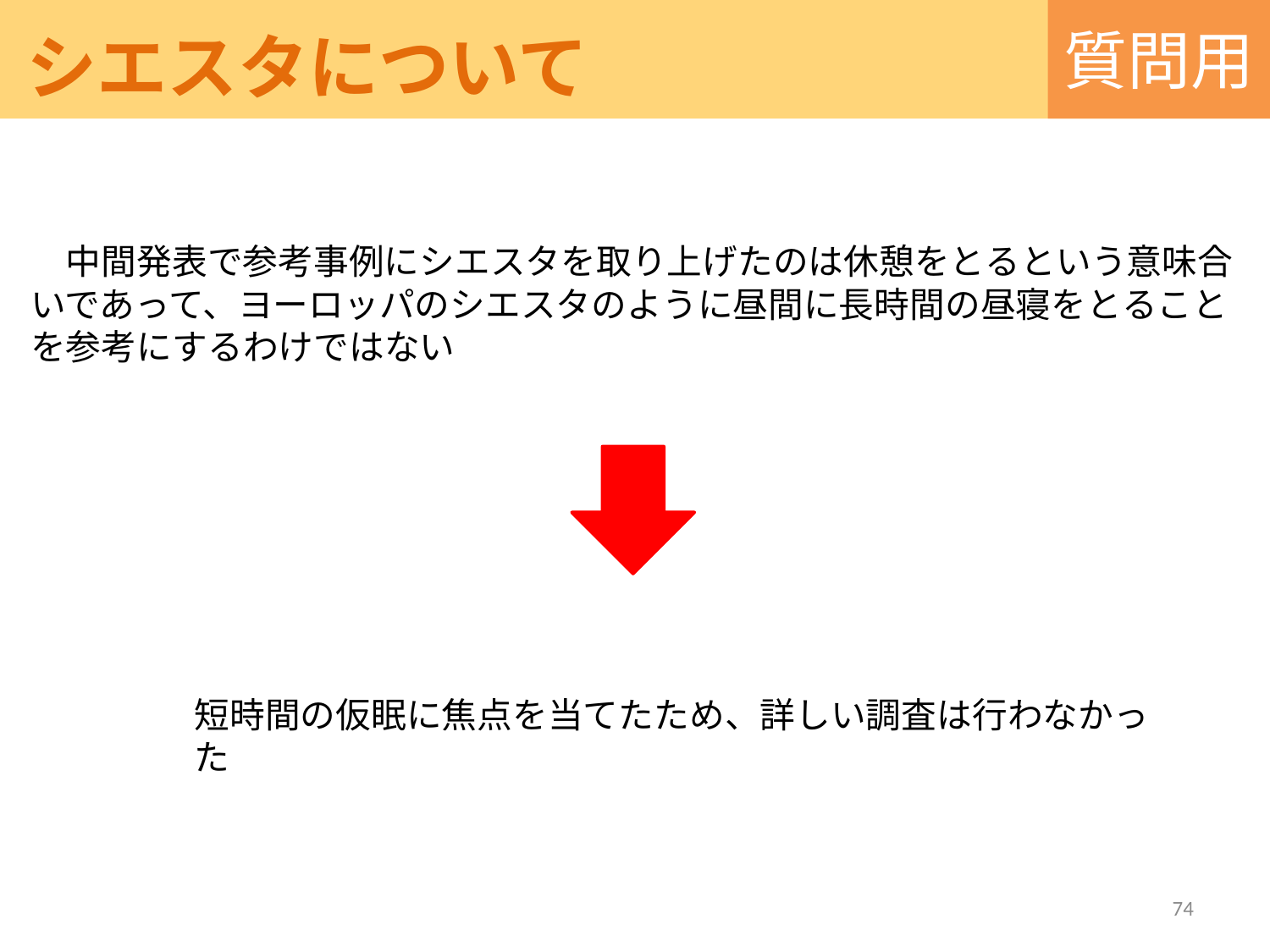

質問用

シエスタについて
　中間発表で参考事例にシエスタを取り上げたのは休憩をとるという意味合いであって、ヨーロッパのシエスタのように昼間に長時間の昼寝をとることを参考にするわけではない

短時間の仮眠に焦点を当てたため、詳しい調査は行わなかった
74